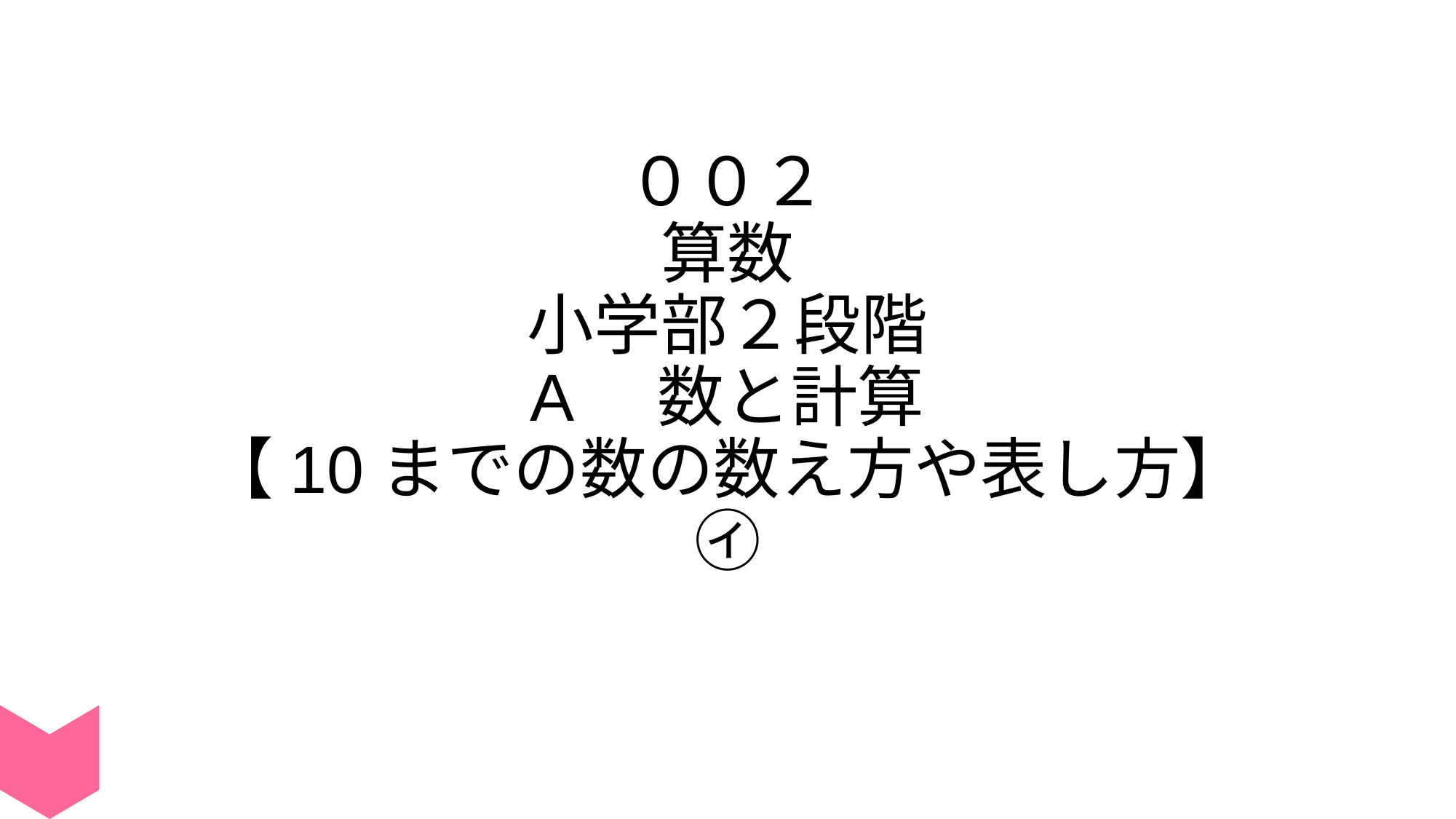

# ００２ 算数 小学部２段階 A　数と計算 【10までの数の数え方や表し方】 ㋑